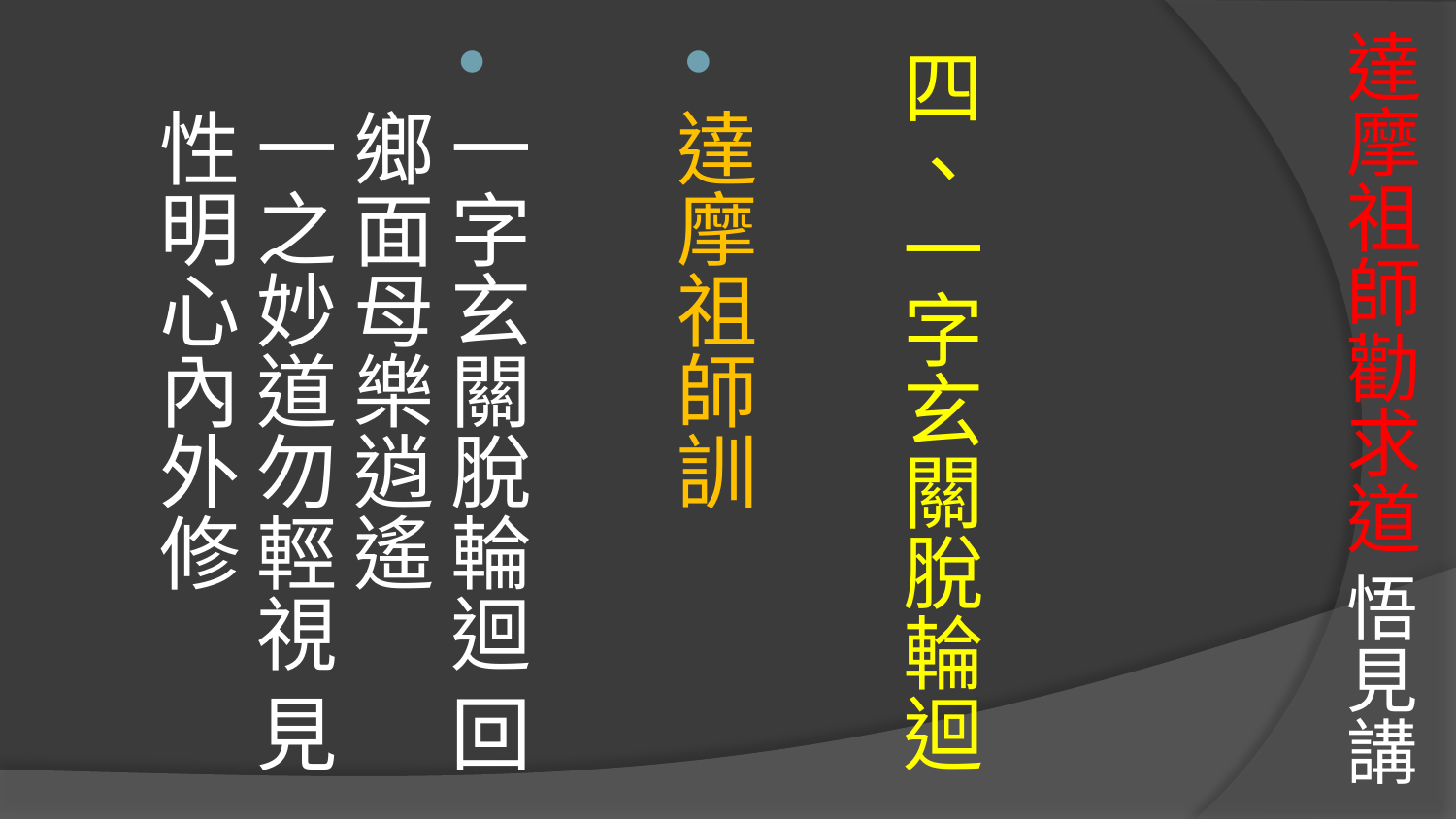

# 達摩祖師勸求道 悟見講
四、一字玄關脫輪迴

達摩祖師訓

一字玄關脫輪迴 回鄉面母樂逍遙
一之妙道勿輕視 見性明心內外修